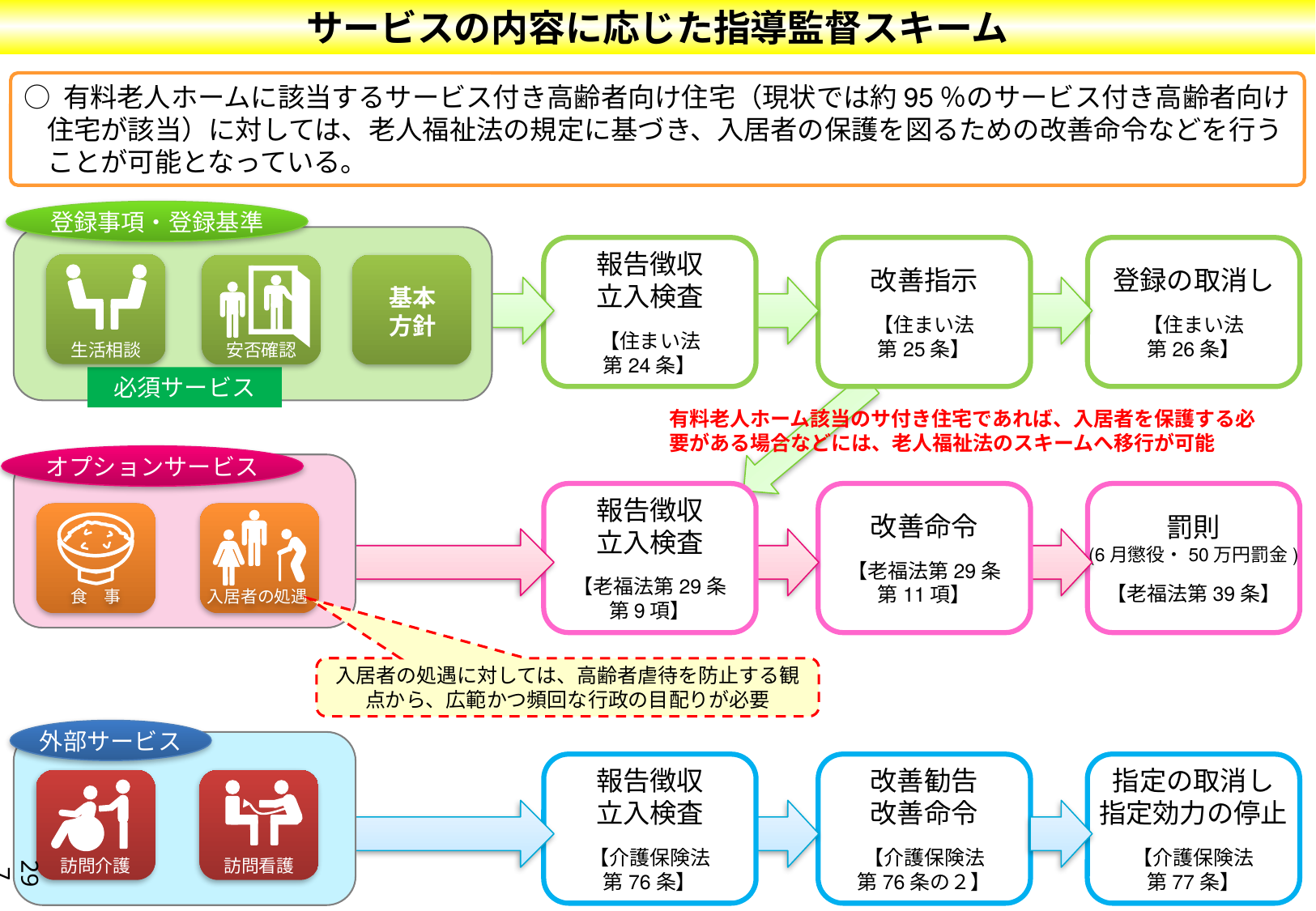

サービスの内容に応じた指導監督スキーム
○ 有料老人ホームに該当するサービス付き高齢者向け住宅（現状では約95％のサービス付き高齢者向け住宅が該当）に対しては、老人福祉法の規定に基づき、入居者の保護を図るための改善命令などを行うことが可能となっている。
登録事項・登録基準

報告徴収
立入検査

【住まい法
第24条】
改善指示

【住まい法
第25条】
登録の取消し

【住まい法
第26条】

生活相談

基本
方針

安否確認

必須サービス
有料老人ホーム該当のサ付き住宅であれば、入居者を保護する必要がある場合などには、老人福祉法のスキームへ移行が可能

オプションサービス

報告徴収
立入検査

【老福法第29条
第9項】
改善命令

【老福法第29条
第11項】
罰則
(6月懲役・50万円罰金)

【老福法第39条】

食　事

入居者の処遇

入居者の処遇に対しては、高齢者虐待を防止する観点から、広範かつ頻回な行政の目配りが必要
外部サービス

報告徴収
立入検査

【介護保険法
第76条】
改善勧告
改善命令

【介護保険法
第76条の２】
指定の取消し
指定効力の停止

【介護保険法
第77条】

訪問介護

訪問看護

297